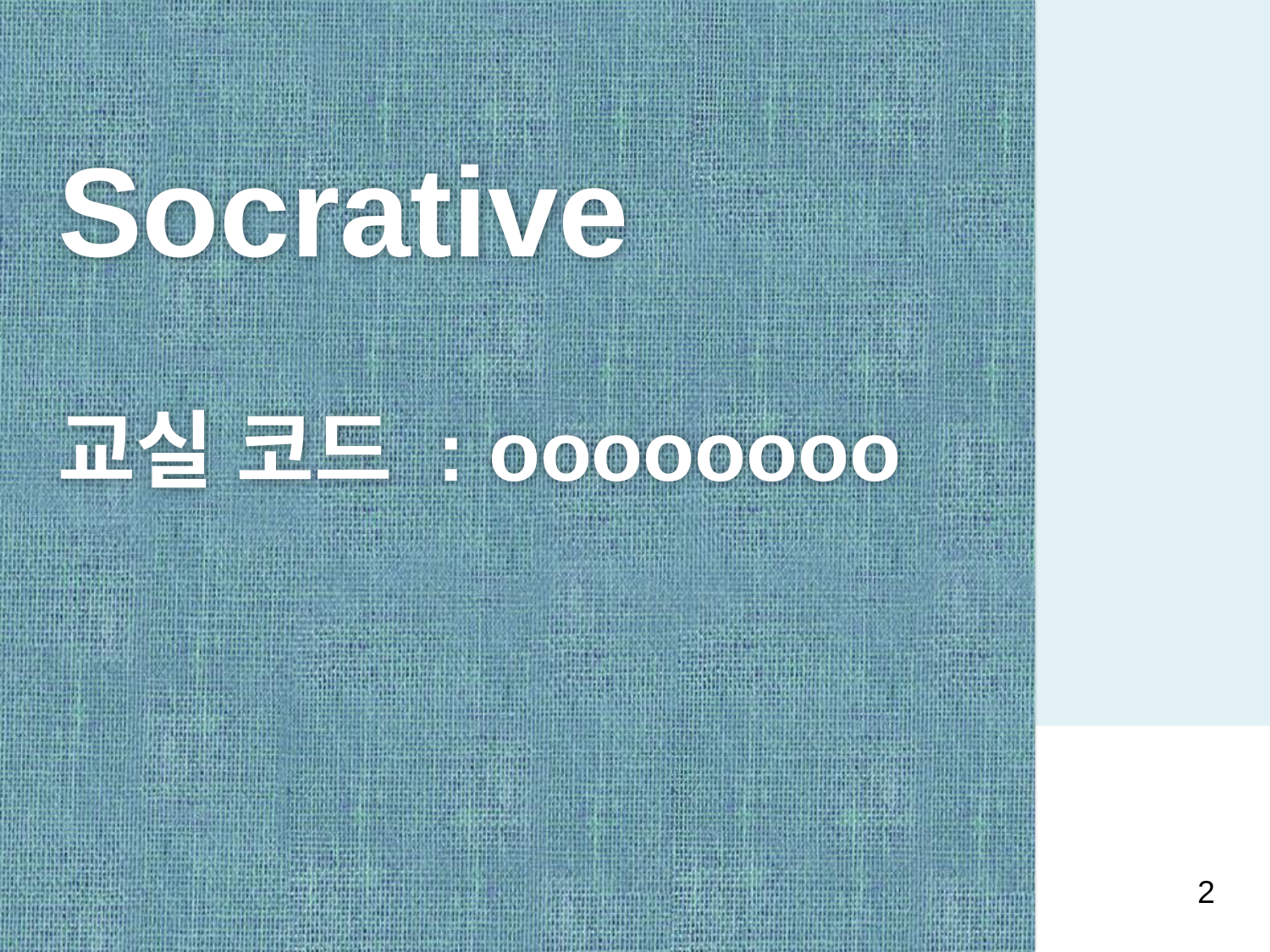

# Socrative 교실 코드 : oooooooo
2